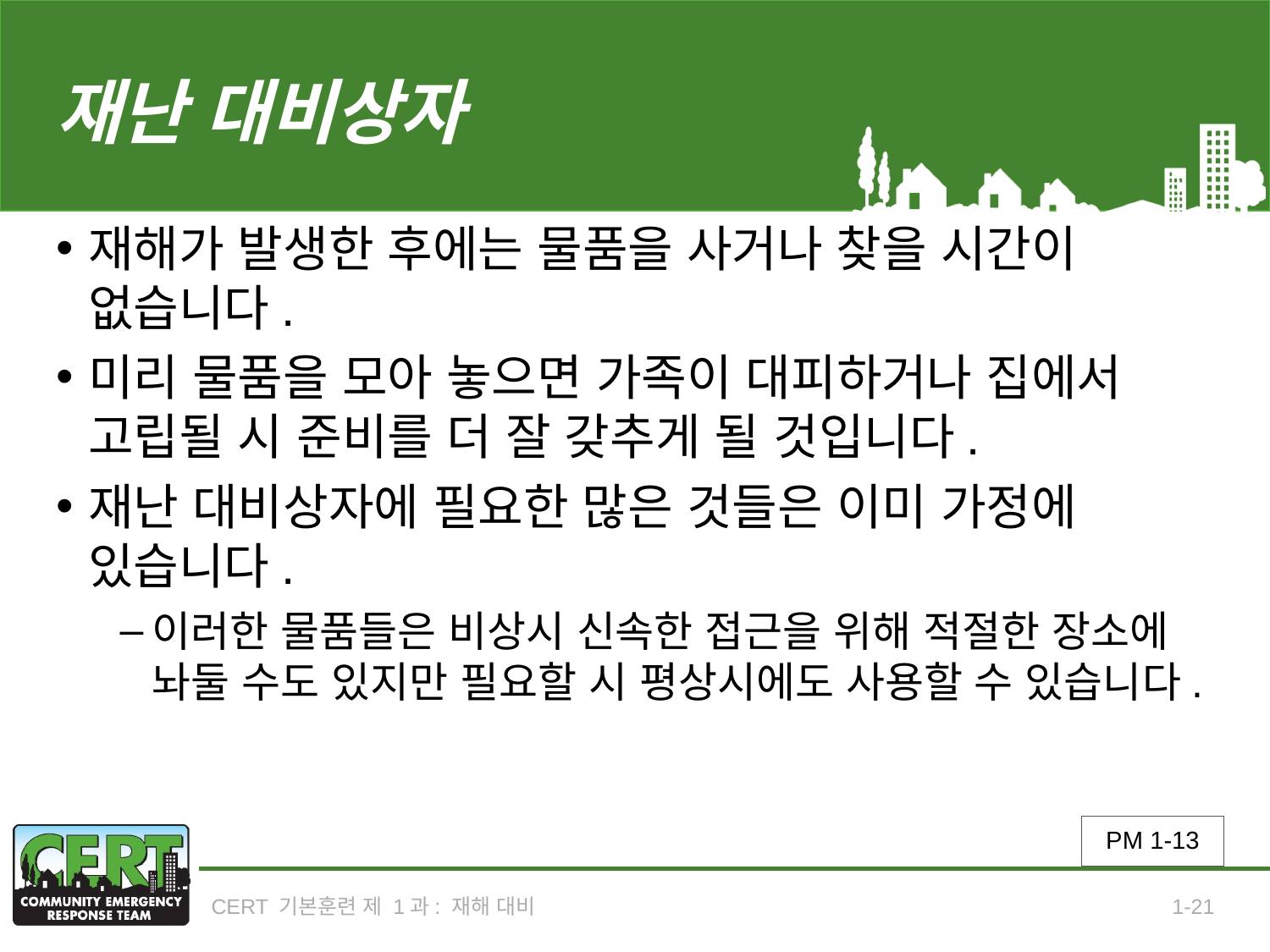

# 재난 대비상자
재해가 발생한 후에는 물품을 사거나 찾을 시간이 없습니다.
미리 물품을 모아 놓으면 가족이 대피하거나 집에서 고립될 시 준비를 더 잘 갖추게 될 것입니다.
재난 대비상자에 필요한 많은 것들은 이미 가정에 있습니다.
이러한 물품들은 비상시 신속한 접근을 위해 적절한 장소에 놔둘 수도 있지만 필요할 시 평상시에도 사용할 수 있습니다.

PM 1-13
CERT 기본훈련 제 1과: 재해 대비
1-21